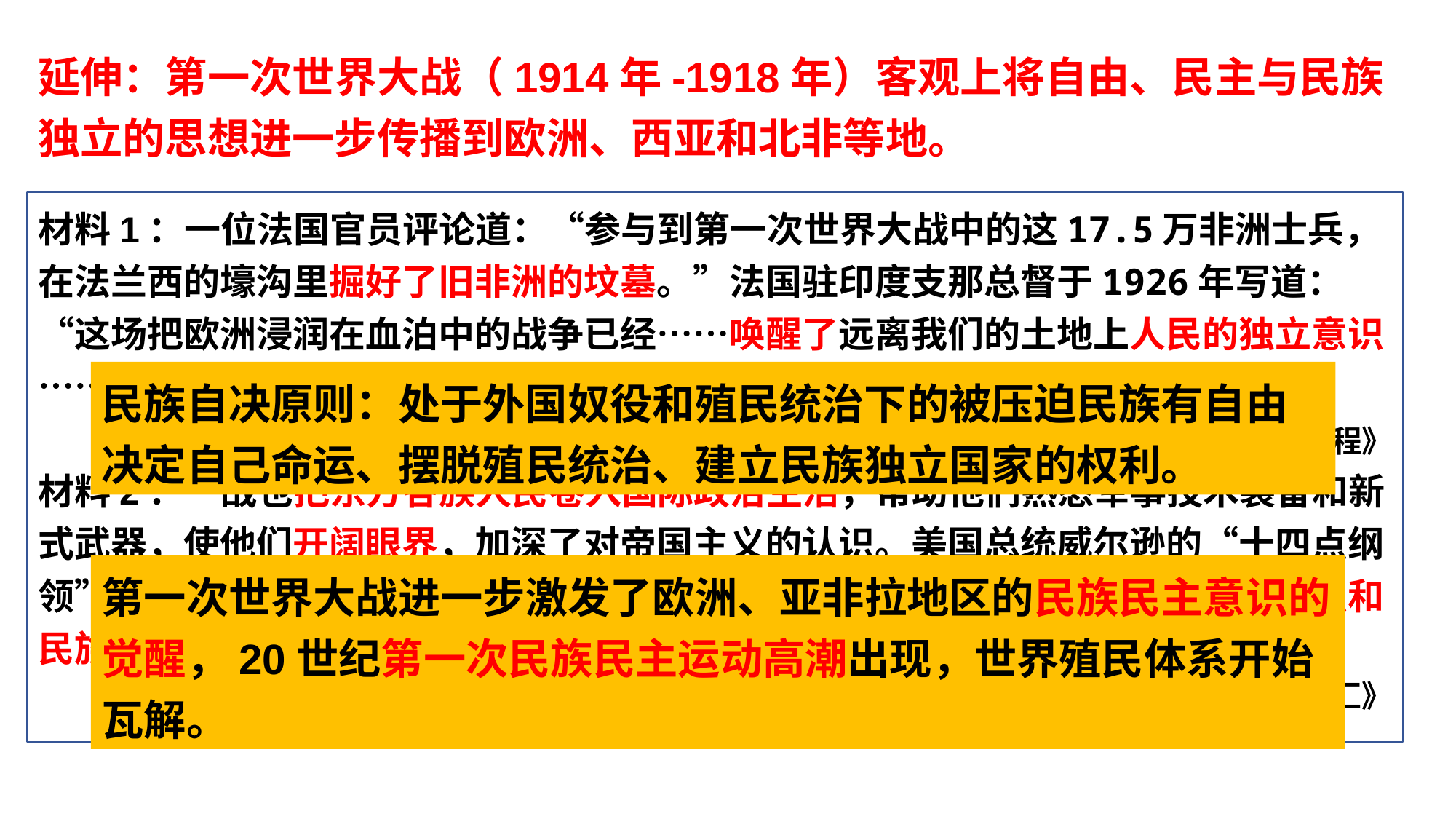

延伸：第一次世界大战（1914年-1918年）客观上将自由、民主与民族独立的思想进一步传播到欧洲、西亚和北非等地。
材料1：一位法国官员评论道：“参与到第一次世界大战中的这17.5万非洲士兵，在法兰西的壕沟里掘好了旧非洲的坟墓。”法国驻印度支那总督于1926年写道：“这场把欧洲浸润在血泊中的战争已经……唤醒了远离我们的土地上人民的独立意识……过去几年里，一切都变了。不论是人还是思想，就连亚洲本身都变了”。
 ——转引自[美]斯塔夫利阿诺斯著，王红生等译《全球分裂：第三世界的历史进程》
材料2：一战也把东方各族人民卷入国际政治生活，帮助他们熟悉军事技术装备和新式武器，使他们开阔眼界，加深了对帝国主义的认识。美国总统威尔逊的“十四点纲领”、英国首相劳合乔治关于民族自决原则的声明，也使殖民地人民民族自决意识和民族独立观念大大强化。
——余建华《民族主义：历史遗产与时代风云的交汇》

民族自决原则：处于外国奴役和殖民统治下的被压迫民族有自由决定自己命运、摆脱殖民统治、建立民族独立国家的权利。
第一次世界大战进一步激发了欧洲、亚非拉地区的民族民主意识的觉醒，20世纪第一次民族民主运动高潮出现，世界殖民体系开始瓦解。